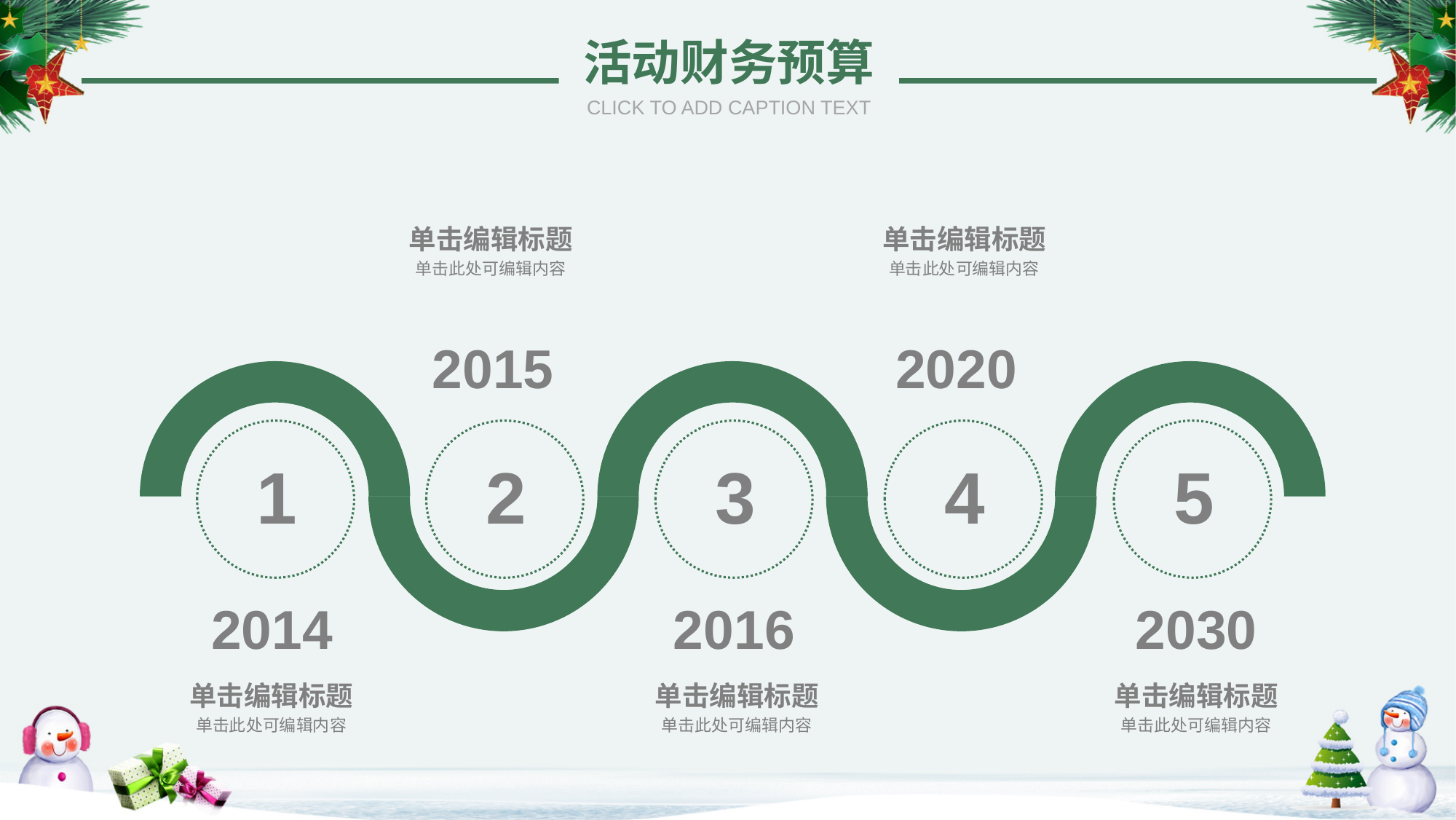

活动财务预算

CLICK TO ADD CAPTION TEXT
单击编辑标题
单击编辑标题
单击此处可编辑内容
单击此处可编辑内容
2015
2020

1
2
3
4
5
2014
2016
2030
单击编辑标题
单击编辑标题
单击编辑标题
单击此处可编辑内容
单击此处可编辑内容
单击此处可编辑内容